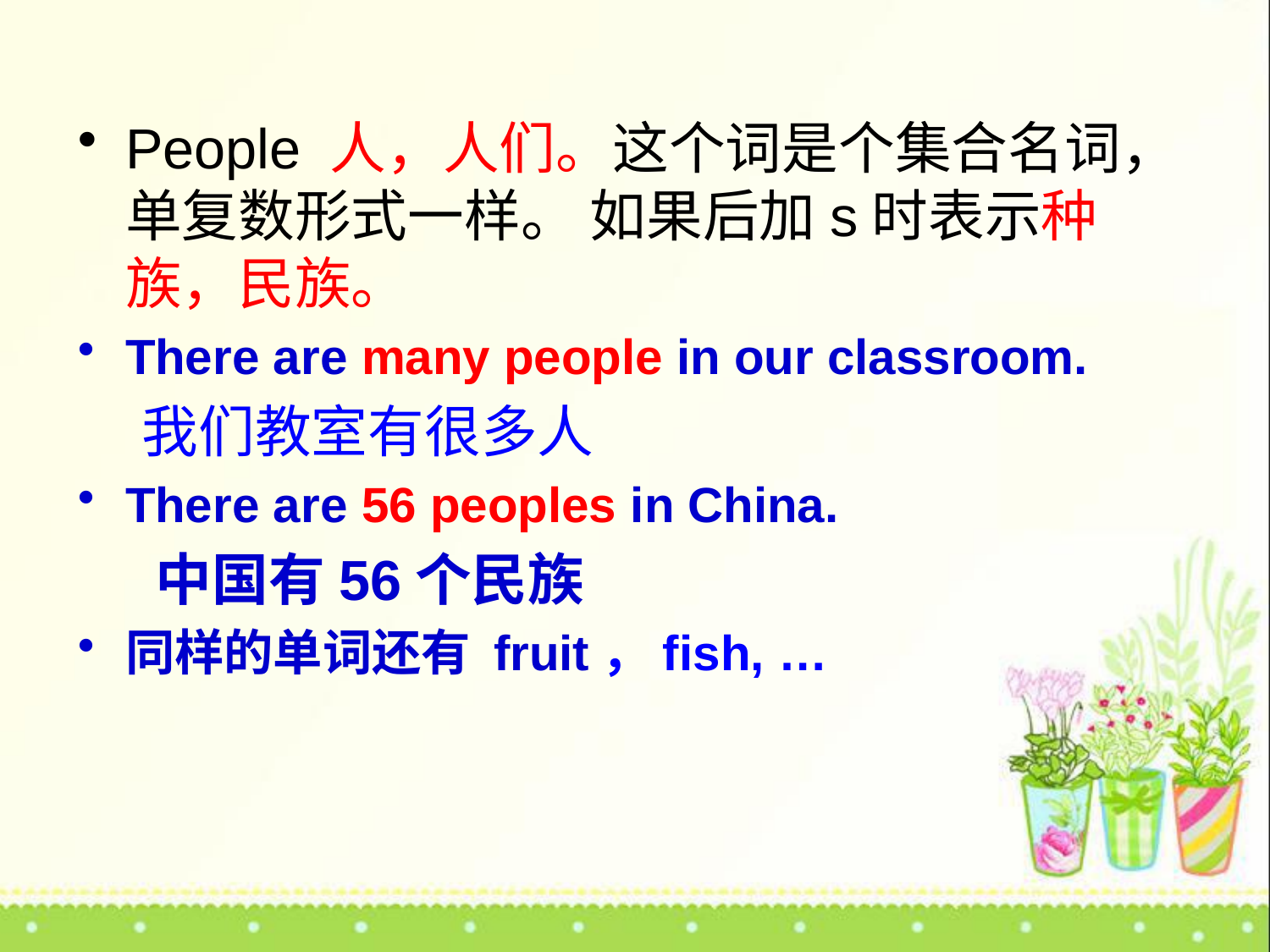

People 人，人们。这个词是个集合名词，单复数形式一样。 如果后加s时表示种族，民族。
There are many people in our classroom.
    我们教室有很多人
There are 56 peoples in China.
     中国有56个民族
同样的单词还有 fruit，fish, …